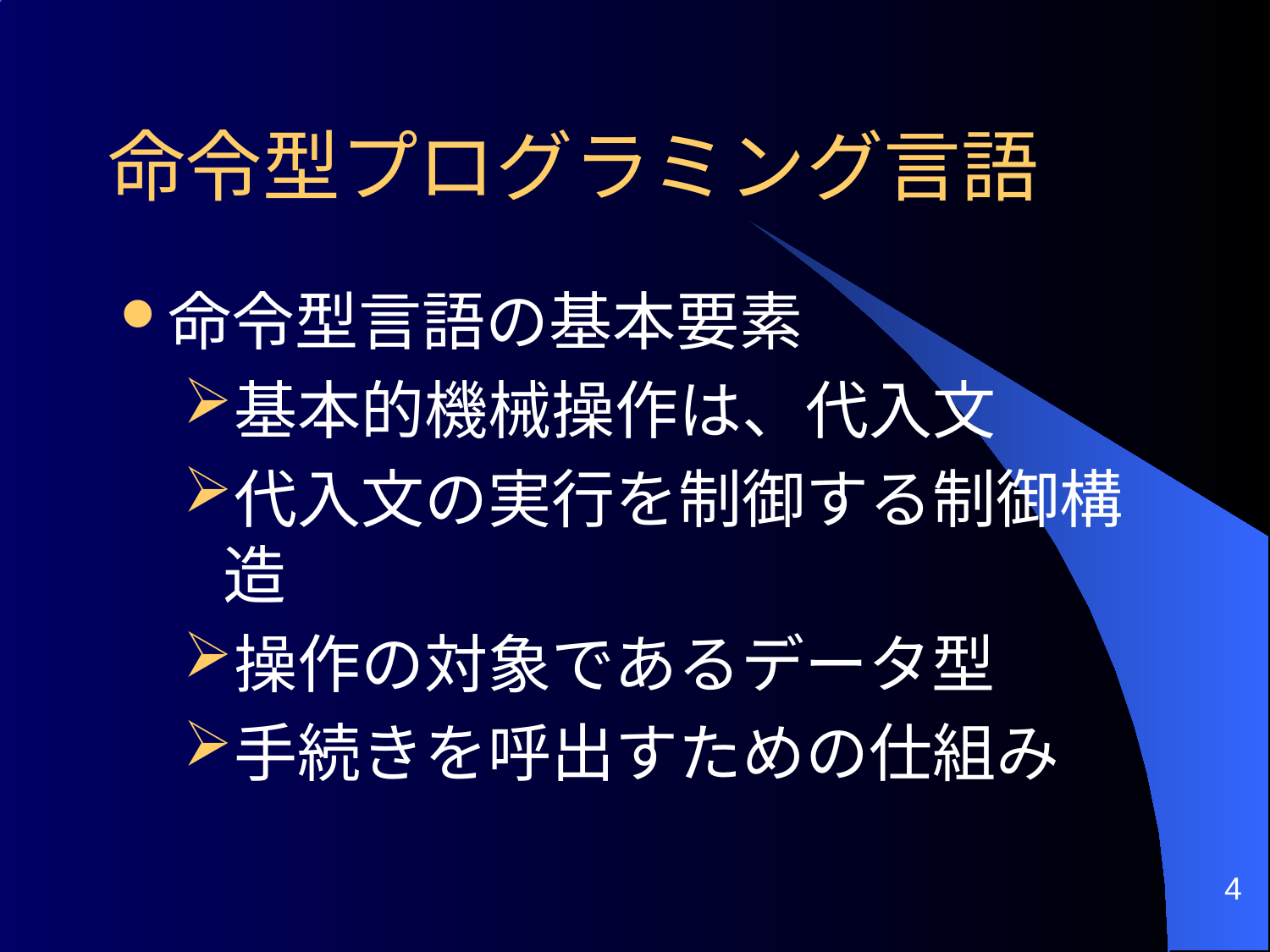

# 命令型プログラミング言語
命令型言語の基本要素
基本的機械操作は、代入文
代入文の実行を制御する制御構造
操作の対象であるデータ型
手続きを呼出すための仕組み
4